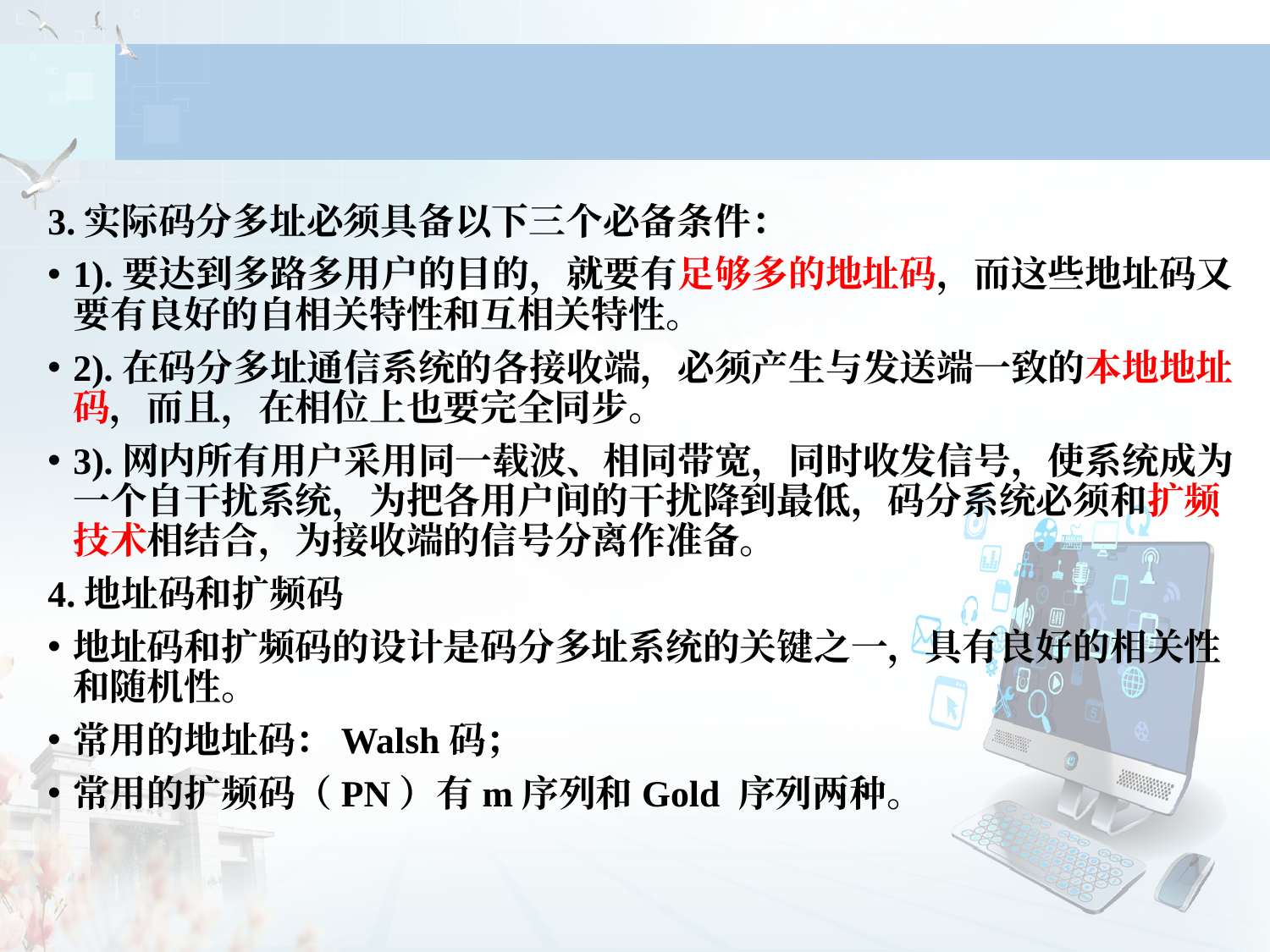

3.实际码分多址必须具备以下三个必备条件：
1).要达到多路多用户的目的，就要有足够多的地址码，而这些地址码又要有良好的自相关特性和互相关特性。
2).在码分多址通信系统的各接收端，必须产生与发送端一致的本地地址码，而且，在相位上也要完全同步。
3).网内所有用户采用同一载波、相同带宽，同时收发信号，使系统成为一个自干扰系统，为把各用户间的干扰降到最低，码分系统必须和扩频技术相结合，为接收端的信号分离作准备。
4.地址码和扩频码
地址码和扩频码的设计是码分多址系统的关键之一，具有良好的相关性和随机性。
常用的地址码：Walsh码；
常用的扩频码（PN）有m序列和Gold 序列两种。